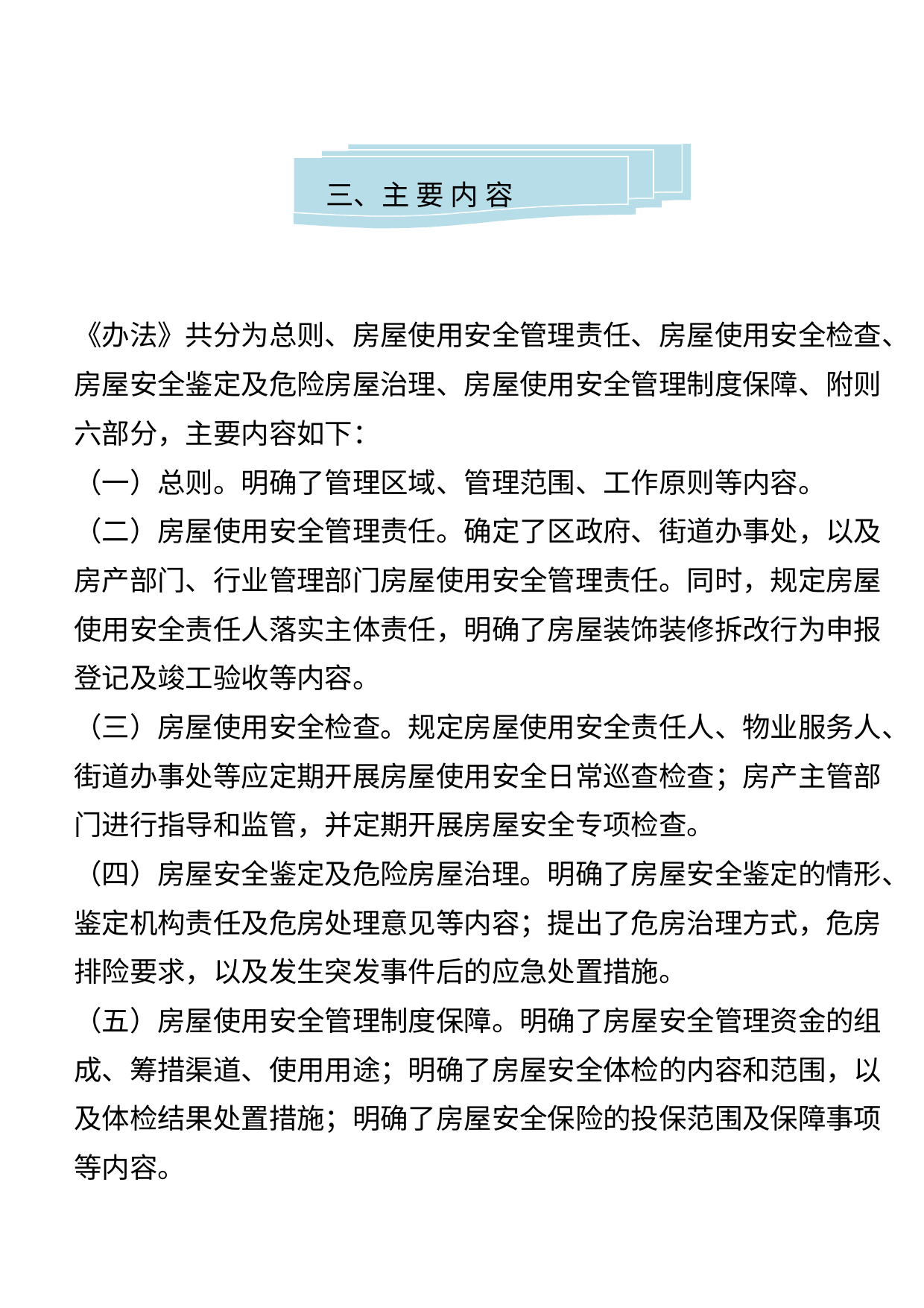

三、主 要 内 容

《办法》共分为总则、房屋使用安全管理责任、房屋使用安全检查、房屋安全鉴定及危险房屋治理、房屋使用安全管理制度保障、附则六部分，主要内容如下：
（一）总则。明确了管理区域、管理范围、工作原则等内容。
（二）房屋使用安全管理责任。确定了区政府、街道办事处，以及房产部门、行业管理部门房屋使用安全管理责任。同时，规定房屋使用安全责任人落实主体责任，明确了房屋装饰装修拆改行为申报登记及竣工验收等内容。
（三）房屋使用安全检查。规定房屋使用安全责任人、物业服务人、街道办事处等应定期开展房屋使用安全日常巡查检查；房产主管部门进行指导和监管，并定期开展房屋安全专项检查。
（四）房屋安全鉴定及危险房屋治理。明确了房屋安全鉴定的情形、鉴定机构责任及危房处理意见等内容；提出了危房治理方式，危房排险要求，以及发生突发事件后的应急处置措施。
（五）房屋使用安全管理制度保障。明确了房屋安全管理资金的组成、筹措渠道、使用用途；明确了房屋安全体检的内容和范围，以及体检结果处置措施；明确了房屋安全保险的投保范围及保障事项等内容。